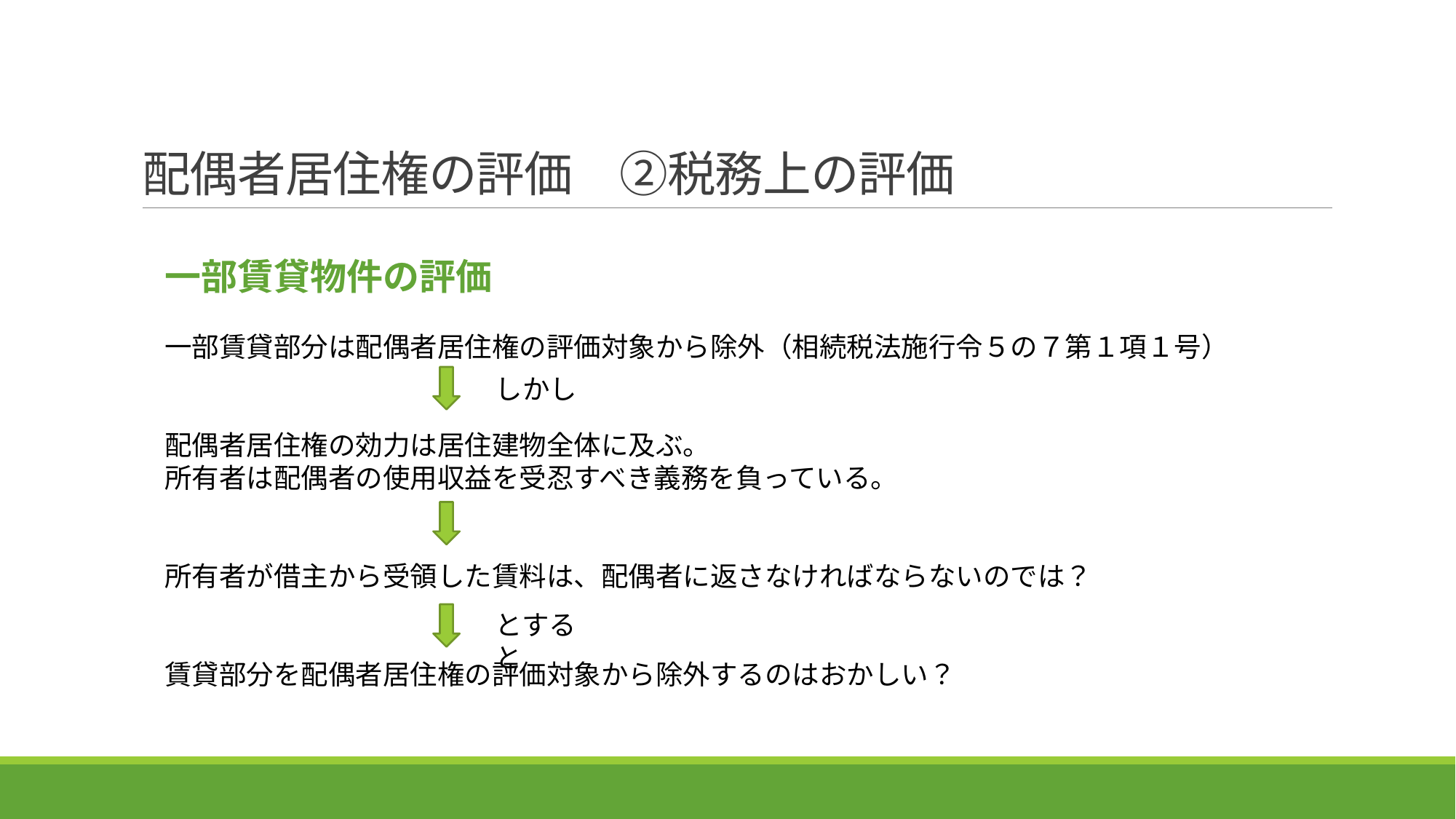

# 配偶者居住権の評価　②税務上の評価
一部賃貸物件の評価

一部賃貸部分は配偶者居住権の評価対象から除外（相続税法施行令５の７第１項１号）

配偶者居住権の効力は居住建物全体に及ぶ。
所有者は配偶者の使用収益を受忍すべき義務を負っている。

所有者が借主から受領した賃料は、配偶者に返さなければならないのでは？

賃貸部分を配偶者居住権の評価対象から除外するのはおかしい？

しかし

とすると